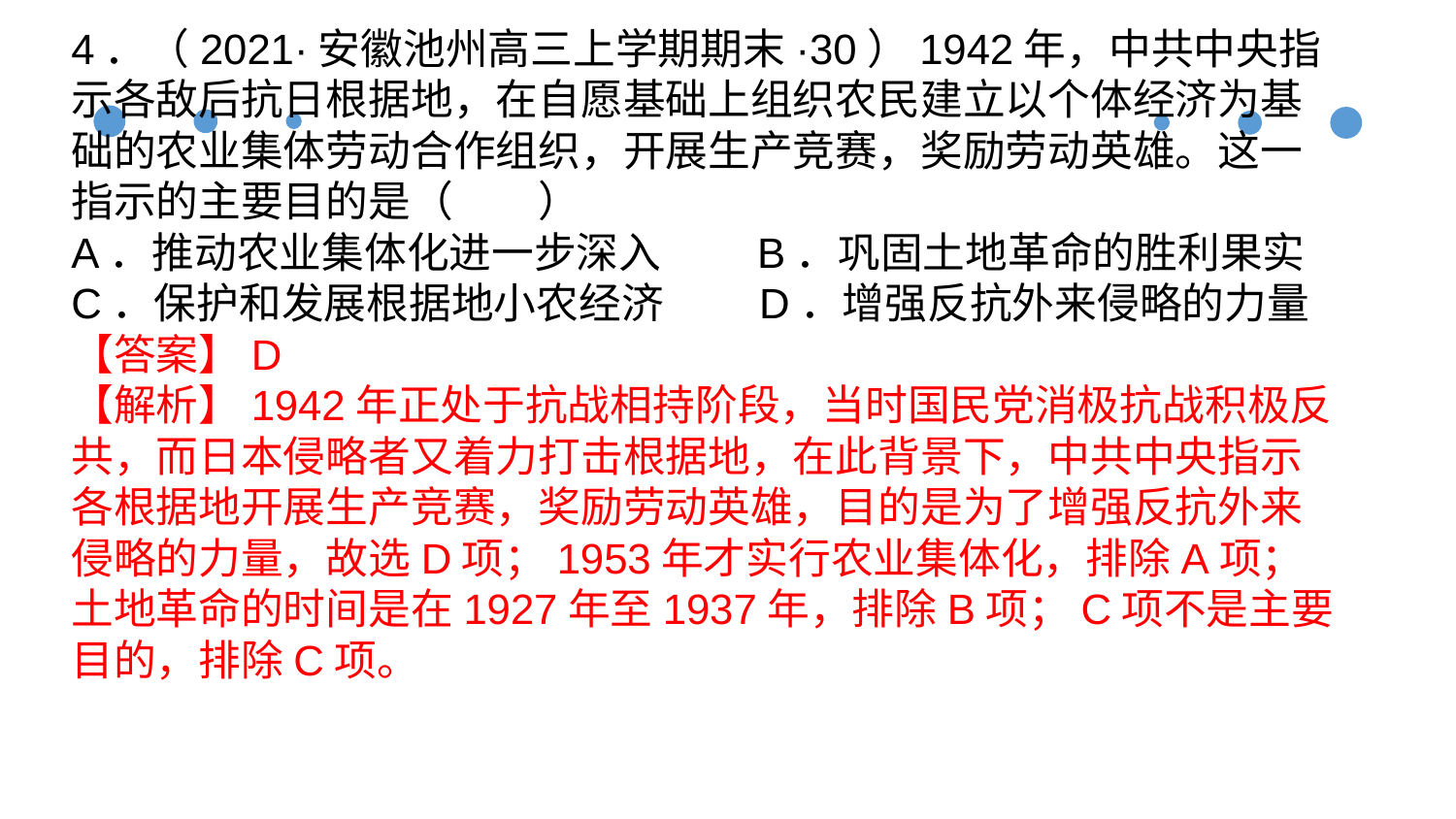

4．（2021·安徽池州高三上学期期末·30）1942年，中共中央指示各敌后抗日根据地，在自愿基础上组织农民建立以个体经济为基础的农业集体劳动合作组织，开展生产竞赛，奖励劳动英雄。这一指示的主要目的是（　　）
A．推动农业集体化进一步深入         B．巩固土地革命的胜利果实
C．保护和发展根据地小农经济         D．增强反抗外来侵略的力量
【答案】D
【解析】1942年正处于抗战相持阶段，当时国民党消极抗战积极反共，而日本侵略者又着力打击根据地，在此背景下，中共中央指示各根据地开展生产竞赛，奖励劳动英雄，目的是为了增强反抗外来侵略的力量，故选D项；1953年才实行农业集体化，排除A项；土地革命的时间是在1927年至1937年，排除B项；C项不是主要目的，排除C项。